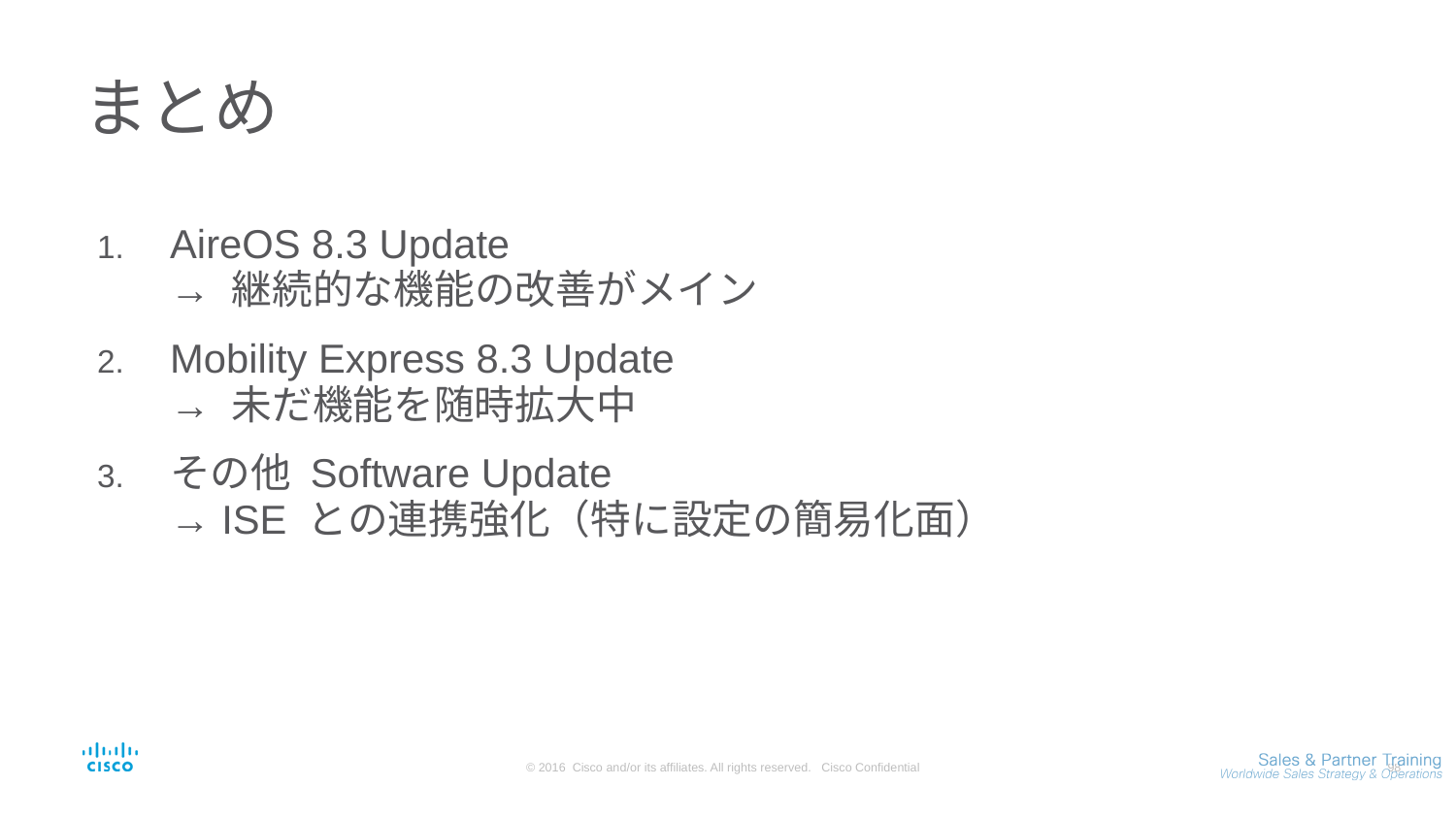

# まとめ
AireOS 8.3 Update
→ 継続的な機能の改善がメイン
Mobility Express 8.3 Update
→ 未だ機能を随時拡大中
その他 Software Update
→ ISE との連携強化（特に設定の簡易化面）